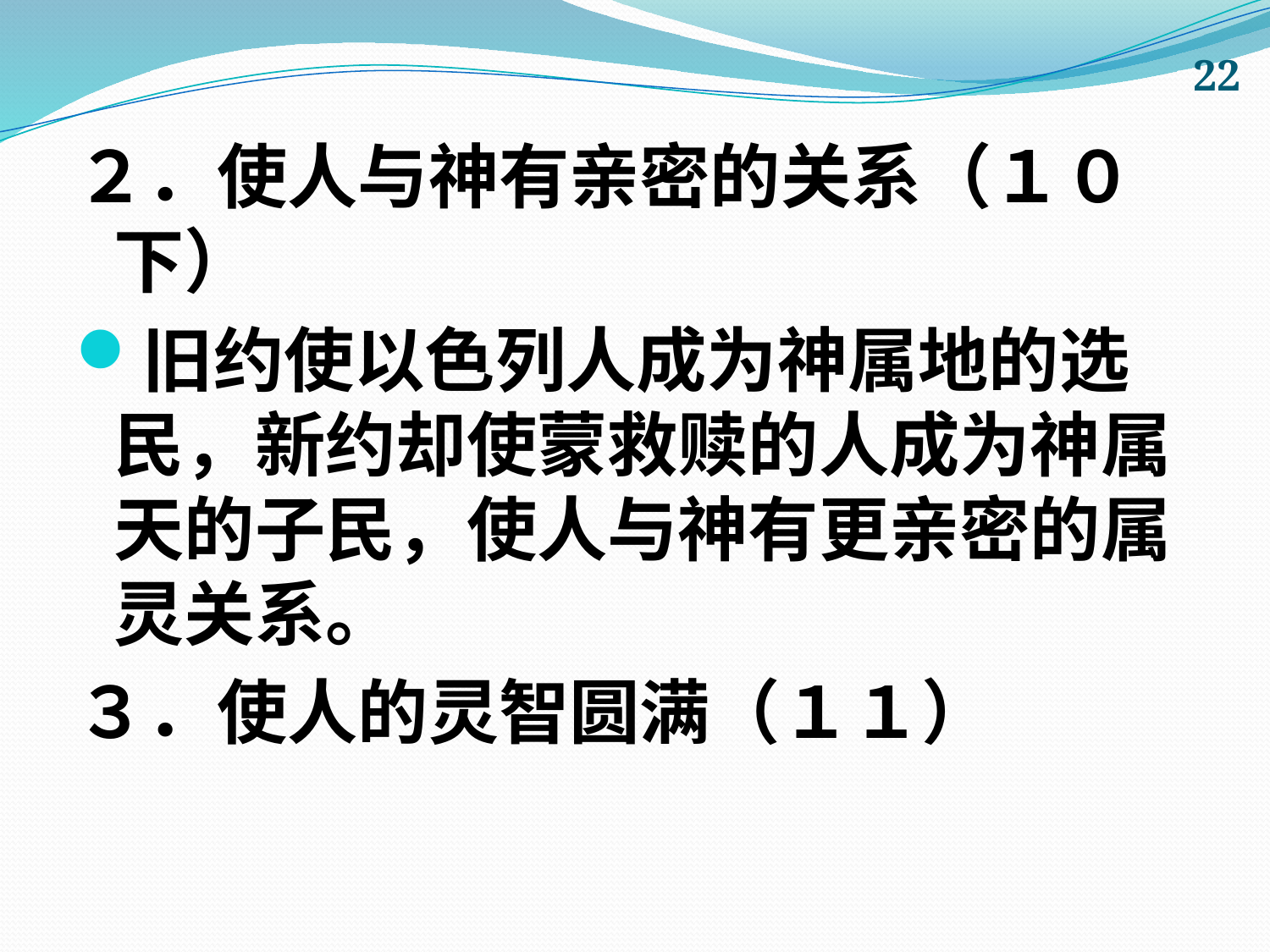

22
２．使人与神有亲密的关系（１０下）
旧约使以色列人成为神属地的选民，新约却使蒙救赎的人成为神属天的子民，使人与神有更亲密的属灵关系。
３．使人的灵智圆满（１１）